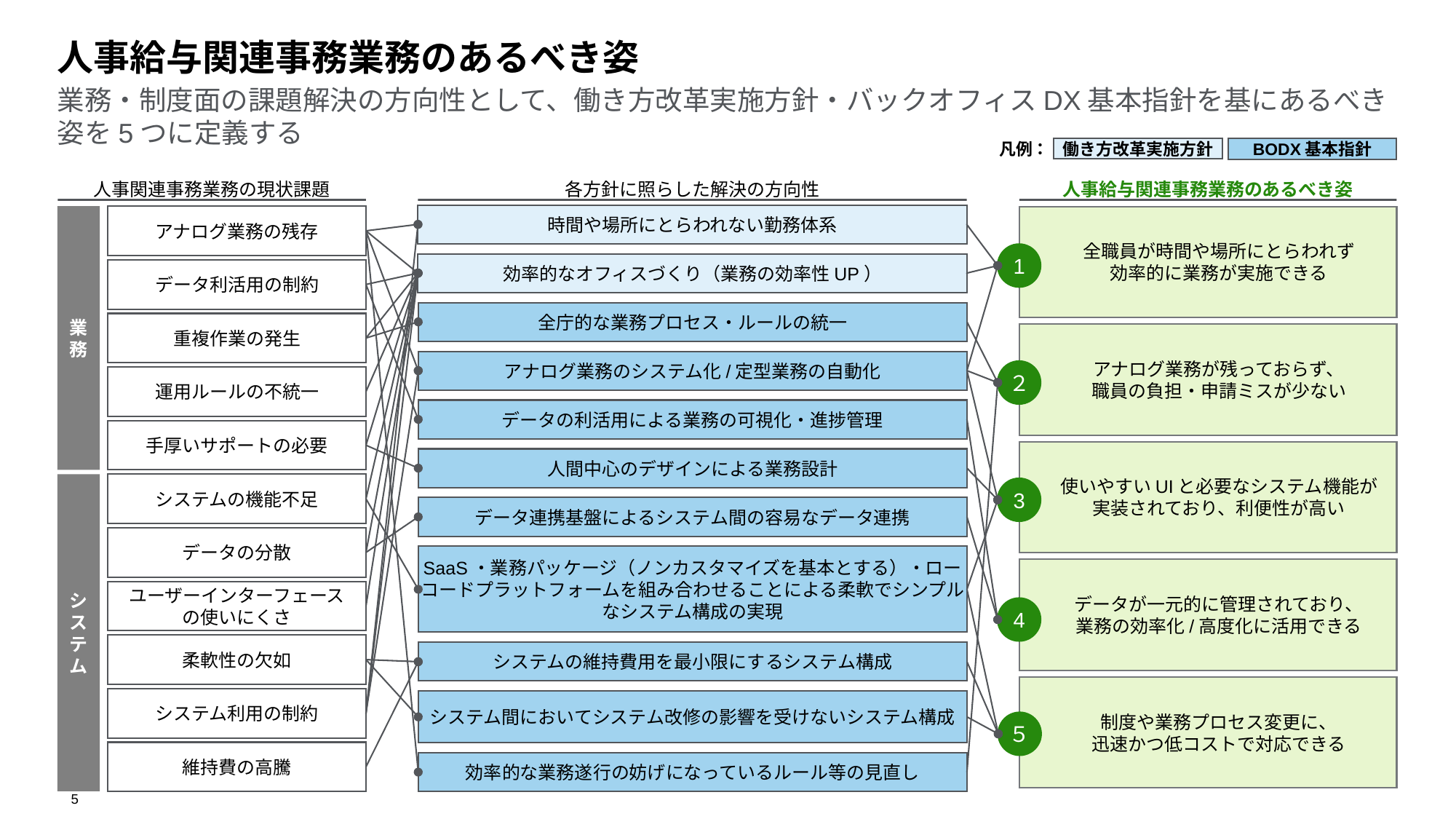

人事給与関連事務業務のあるべき姿
# 業務・制度面の課題解決の方向性として、働き方改革実施方針・バックオフィスDX基本指針を基にあるべき姿を5つに定義する
働き方改革実施方針
凡例：
BODX基本指針
人事関連事務業務の現状課題
各方針に照らした解決の方向性
人事給与関連事務業務のあるべき姿
時間や場所にとらわれない勤務体系
アナログ業務の残存
業
務
全職員が時間や場所にとらわれず
効率的に業務が実施できる
1
効率的なオフィスづくり（業務の効率性UP）
データ利活用の制約
全庁的な業務プロセス・ルールの統一​
重複作業の発生
アナログ業務が残っておらず、
職員の負担・申請ミスが少ない
アナログ業務のシステム化/定型業務の自動化​
２
運用ルールの不統一
データの利活用による業務の可視化・進捗管理​
手厚いサポートの必要
使いやすいUIと必要なシステム機能が
実装されており、利便性が高い
人間中心のデザインによる業務設計
システムの機能不足
シ
ス
テ
ム
3
データ連携基盤によるシステム間の容易なデータ連携​
データの分散
SaaS・業務パッケージ（ノンカスタマイズを基本とする）・ローコードプラットフォームを組み合わせることによる柔軟でシンプルなシステム構成の実現​
データが一元的に管理されており、
業務の効率化/高度化に活用できる
ユーザーインターフェース
の使いにくさ
4
柔軟性の欠如
システムの維持費用を最小限にするシステム構成​
制度や業務プロセス変更に、
迅速かつ低コストで対応できる
システム利用の制約
システム間においてシステム改修の影響を受けないシステム構成​
５
維持費の高騰
効率的な業務遂行の妨げになっているルール等の見直し​
5